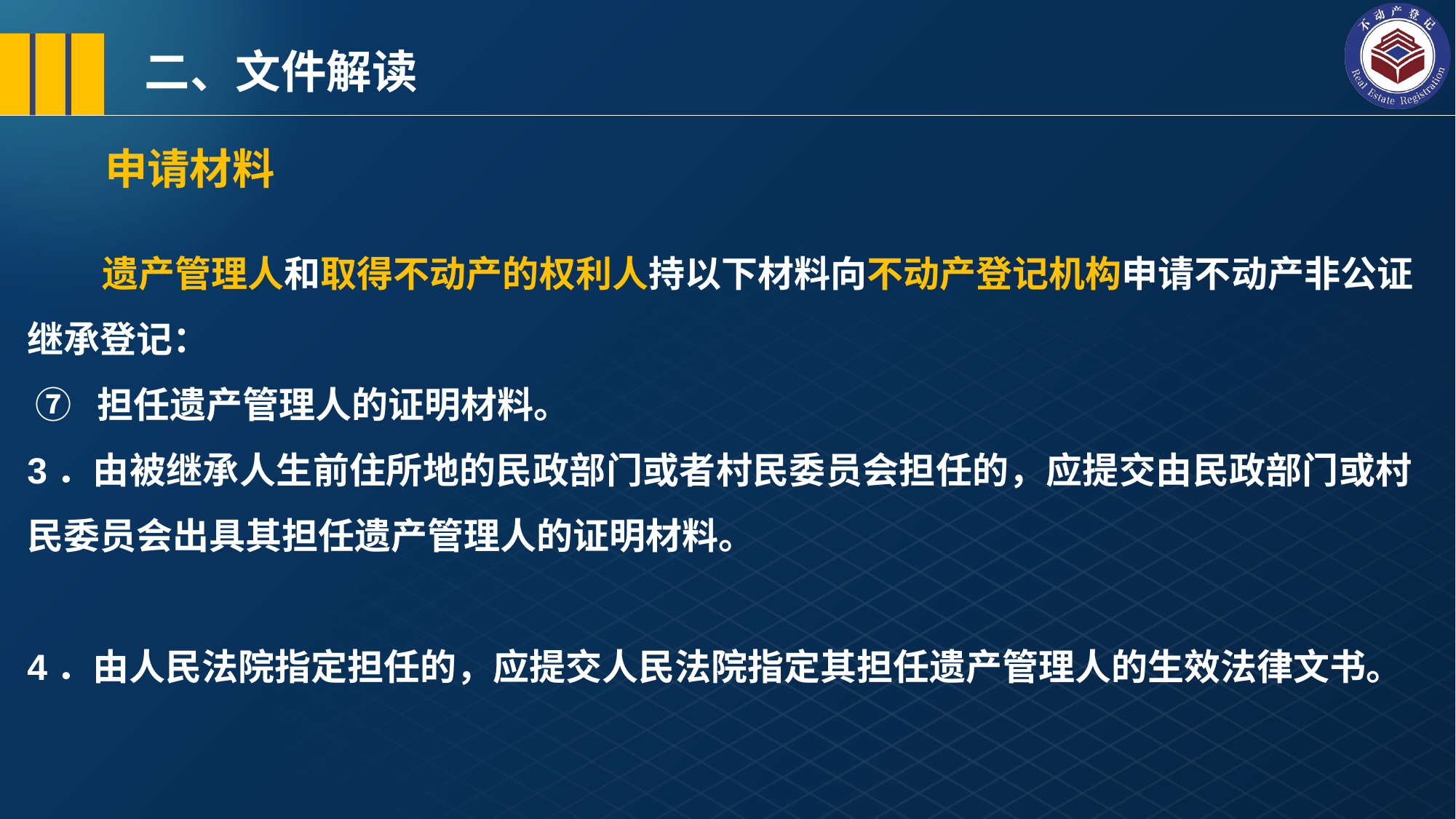

二、文件解读
      申请材料
        遗产管理人和取得不动产的权利人持以下材料向不动产登记机构申请不动产非公证继承登记：
 ⑦  担任遗产管理人的证明材料。
3．由被继承人生前住所地的民政部门或者村民委员会担任的，应提交由民政部门或村民委员会出具其担任遗产管理人的证明材料。

4．由人民法院指定担任的，应提交人民法院指定其担任遗产管理人的生效法律文书。